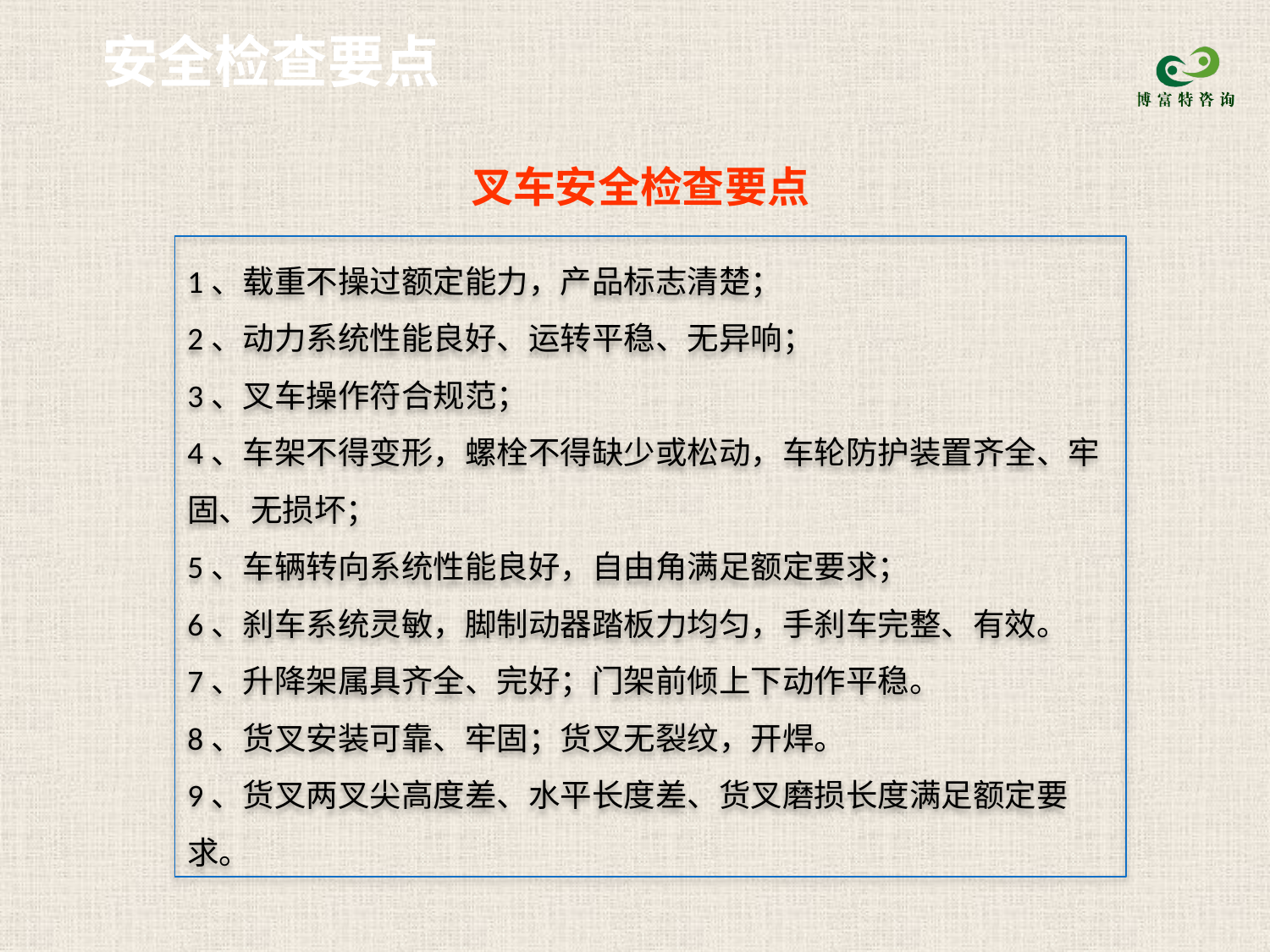

安全检查要点
叉车安全检查要点
1、载重不操过额定能力，产品标志清楚；
2、动力系统性能良好、运转平稳、无异响；
3、叉车操作符合规范；
4、车架不得变形，螺栓不得缺少或松动，车轮防护装置齐全、牢固、无损坏；
5、车辆转向系统性能良好，自由角满足额定要求；
6、刹车系统灵敏，脚制动器踏板力均匀，手刹车完整、有效。
7、升降架属具齐全、完好；门架前倾上下动作平稳。
8、货叉安装可靠、牢固；货叉无裂纹，开焊。
9、货叉两叉尖高度差、水平长度差、货叉磨损长度满足额定要求。